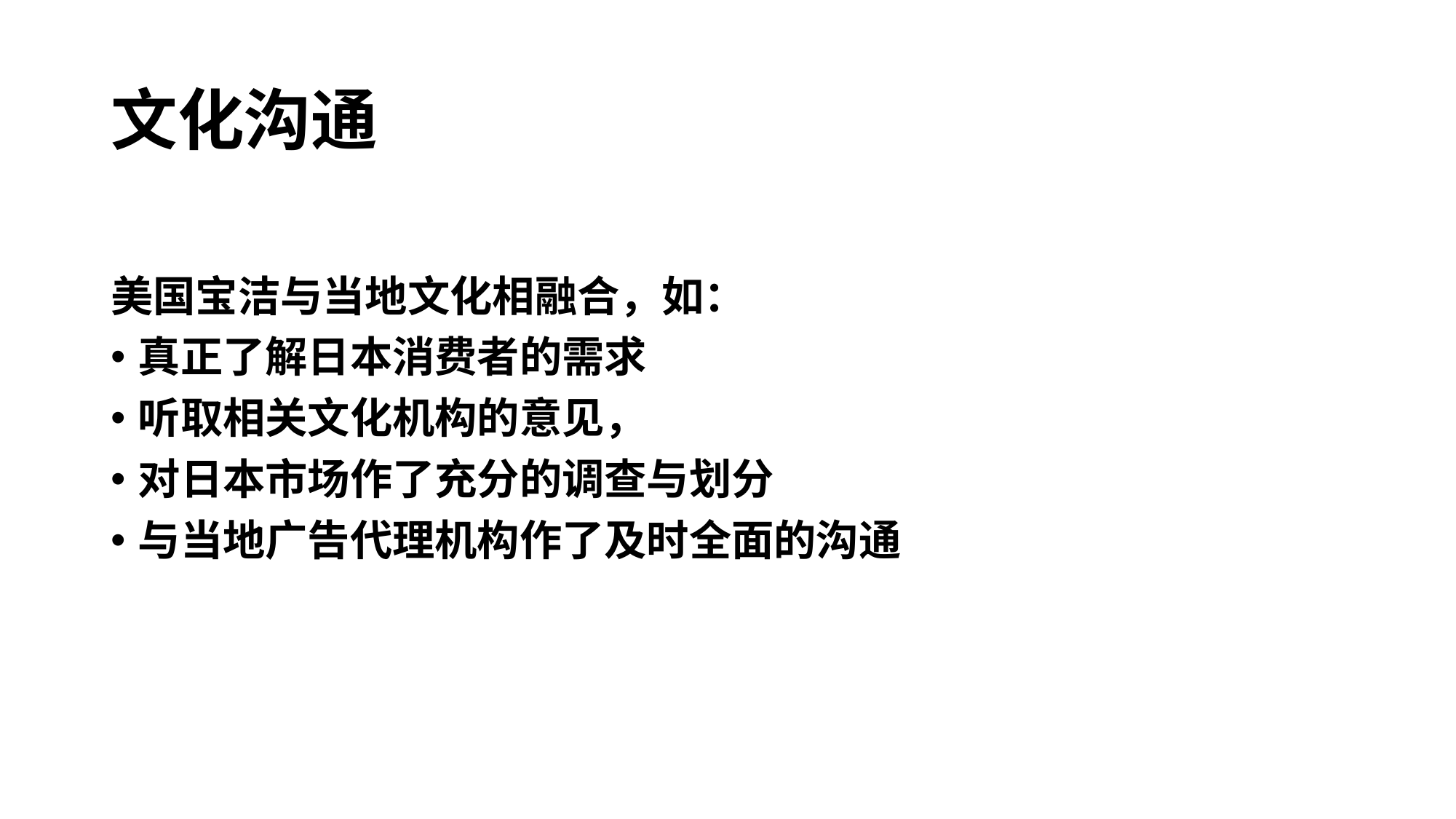

# 文化沟通

美国宝洁与当地文化相融合，如：
真正了解日本消费者的需求
听取相关文化机构的意见，
对日本市场作了充分的调查与划分
与当地广告代理机构作了及时全面的沟通